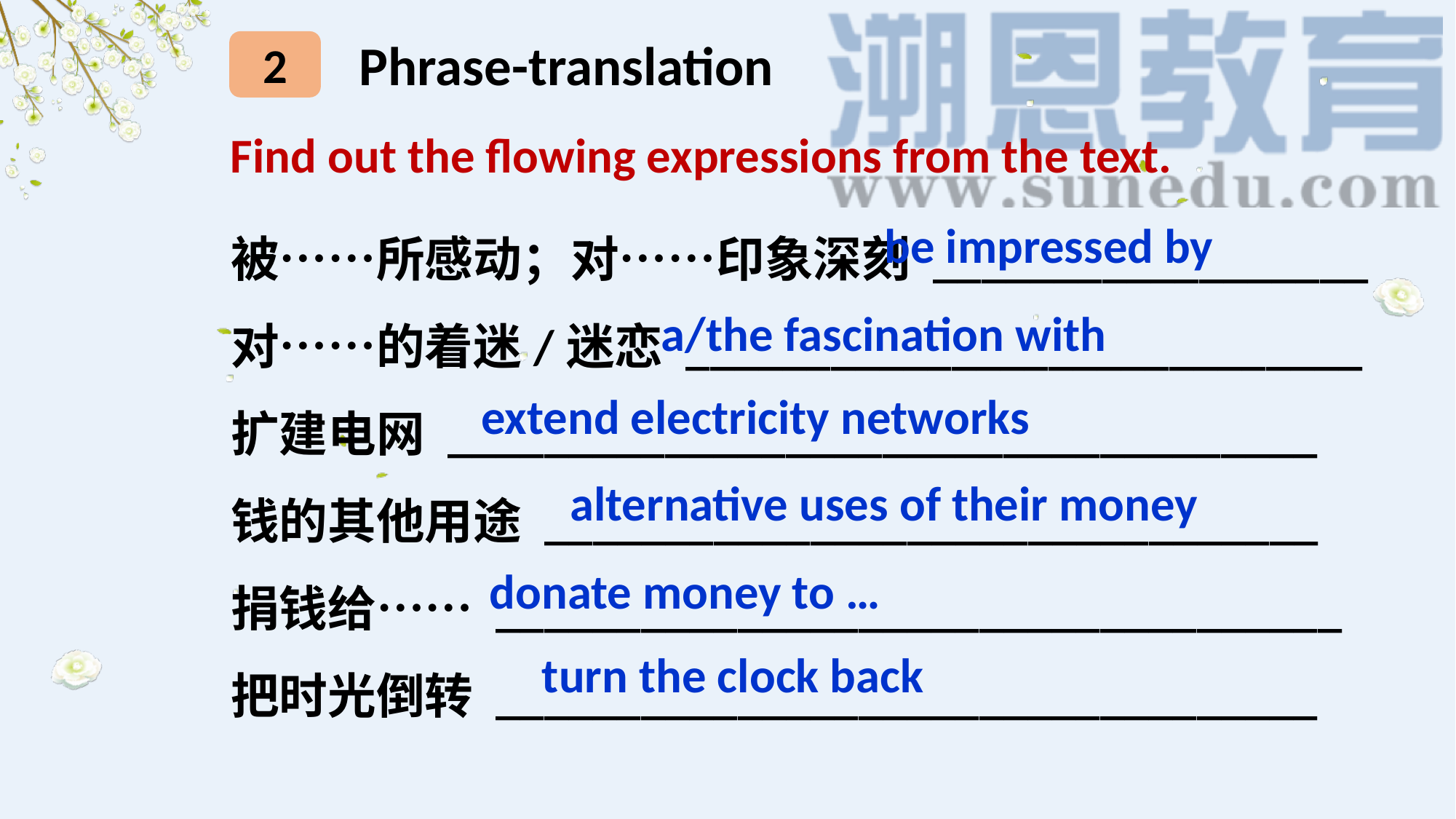

Phrase-translation
2
Find out the flowing expressions from the text.
被……所感动；对……印象深刻 __________________
对……的着迷/迷恋 ____________________________
扩建电网 ____________________________________
钱的其他用途 ________________________________
捐钱给…… ___________________________________
把时光倒转 __________________________________
be impressed by
a/the fascination with
extend electricity networks
alternative uses of their money
 donate money to …
 turn the clock back